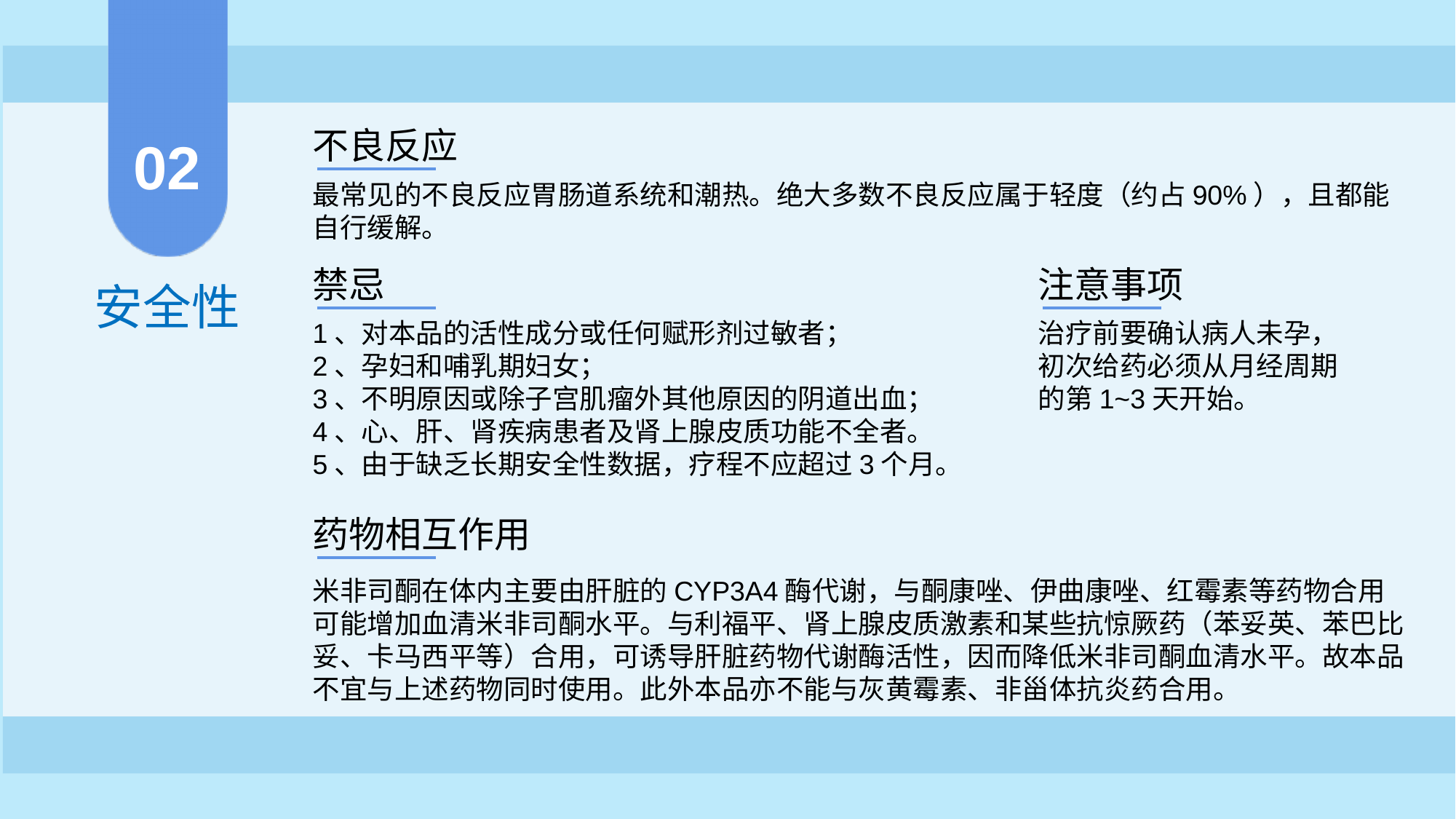

不良反应
02
最常见的不良反应胃肠道系统和潮热。绝大多数不良反应属于轻度（约占90%），且都能自行缓解。
禁忌
注意事项
安全性
1、对本品的活性成分或任何赋形剂过敏者；2、孕妇和哺乳期妇女；3、不明原因或除子宫肌瘤外其他原因的阴道出血；4、心、肝、肾疾病患者及肾上腺皮质功能不全者。5、由于缺乏长期安全性数据，疗程不应超过3个月。
治疗前要确认病人未孕，
初次给药必须从月经周期
的第1~3天开始。
药物相互作用
米非司酮在体内主要由肝脏的CYP3A4酶代谢，与酮康唑、伊曲康唑、红霉素等药物合用可能增加血清米非司酮水平。与利福平、肾上腺皮质激素和某些抗惊厥药（苯妥英、苯巴比妥、卡马西平等）合用，可诱导肝脏药物代谢酶活性，因而降低米非司酮血清水平。故本品不宜与上述药物同时使用。此外本品亦不能与灰黄霉素、非甾体抗炎药合用。